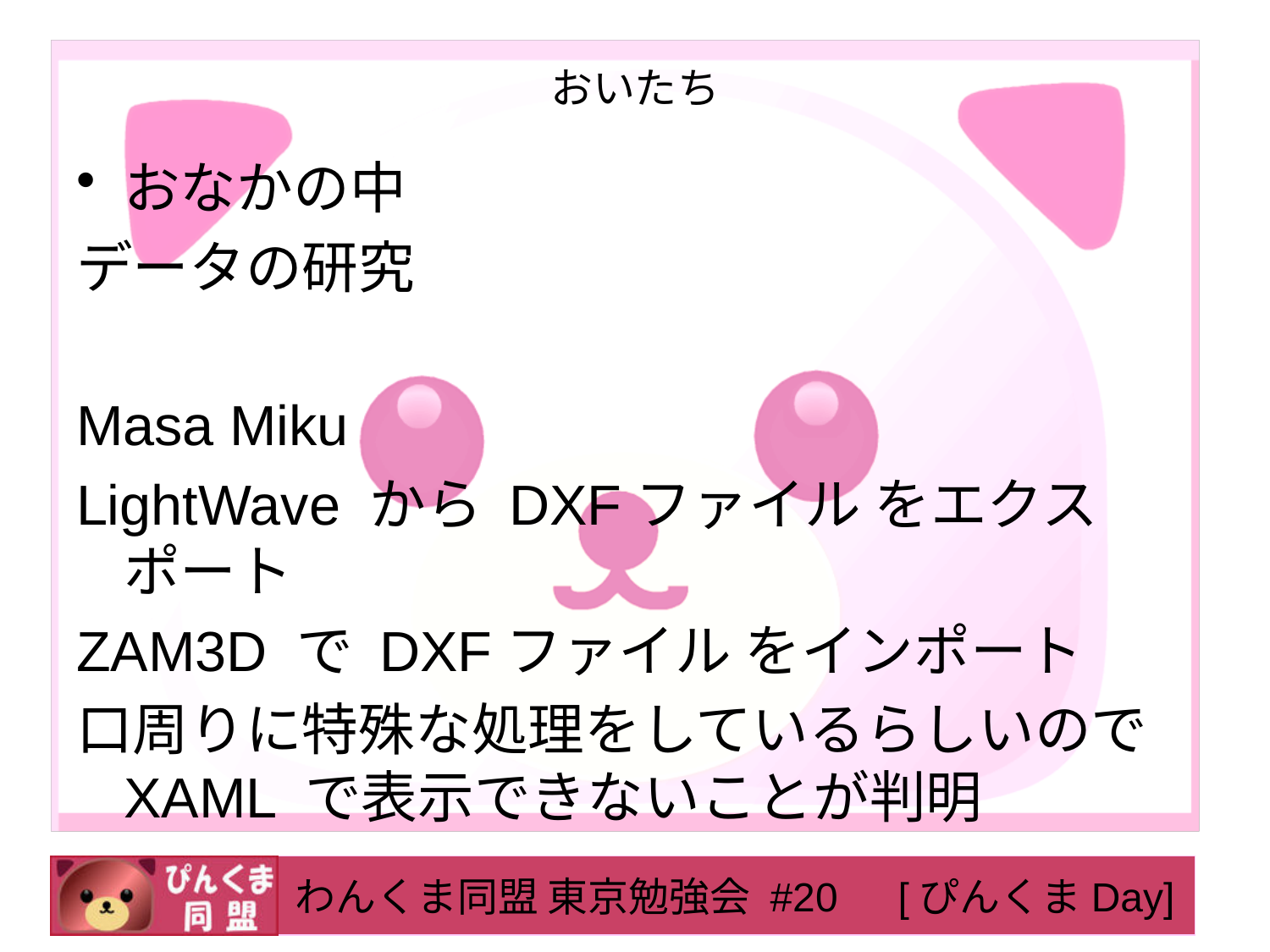

# おいたち
おなかの中
データの研究

Masa Miku
LightWave から DXFファイル をエクスポート
ZAM3D で DXFファイル をインポート
口周りに特殊な処理をしているらしいので XAML で表示できないことが判明